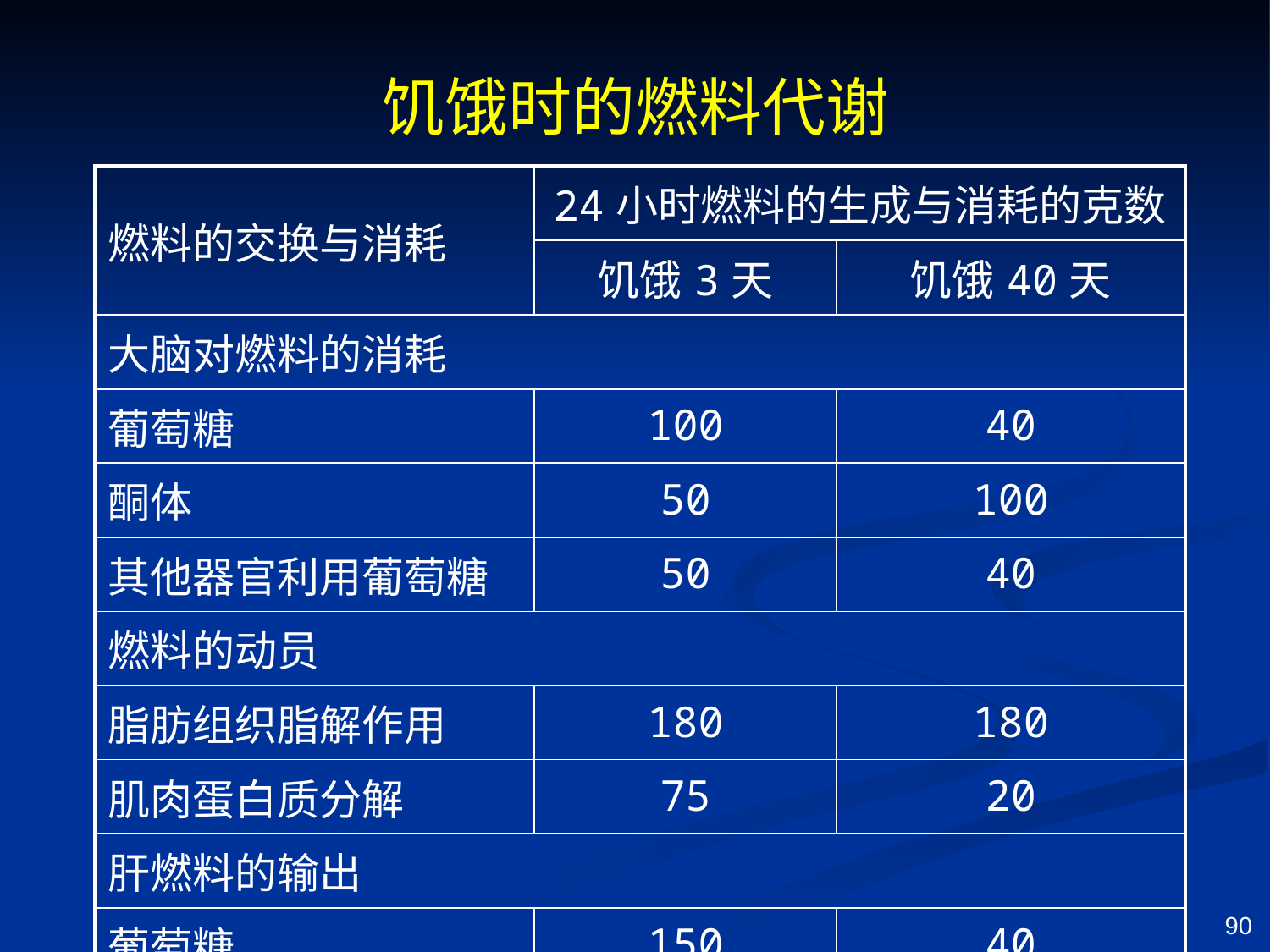

# 饥饿时的燃料代谢
| 燃料的交换与消耗 | 24小时燃料的生成与消耗的克数 |  |
| --- | --- | --- |
|  | 饥饿3天 | 饥饿40天 |
| 大脑对燃料的消耗 |  |  |
| 葡萄糖 | 100 | 40 |
| 酮体 | 50 | 100 |
| 其他器官利用葡萄糖 | 50 | 40 |
| 燃料的动员 |  |  |
| 脂肪组织脂解作用 | 180 | 180 |
| 肌肉蛋白质分解 | 75 | 20 |
| 肝燃料的输出 |  |  |
| 葡萄糖 | 150 | 40 |
| 酮体 | 150 | 150 |
90